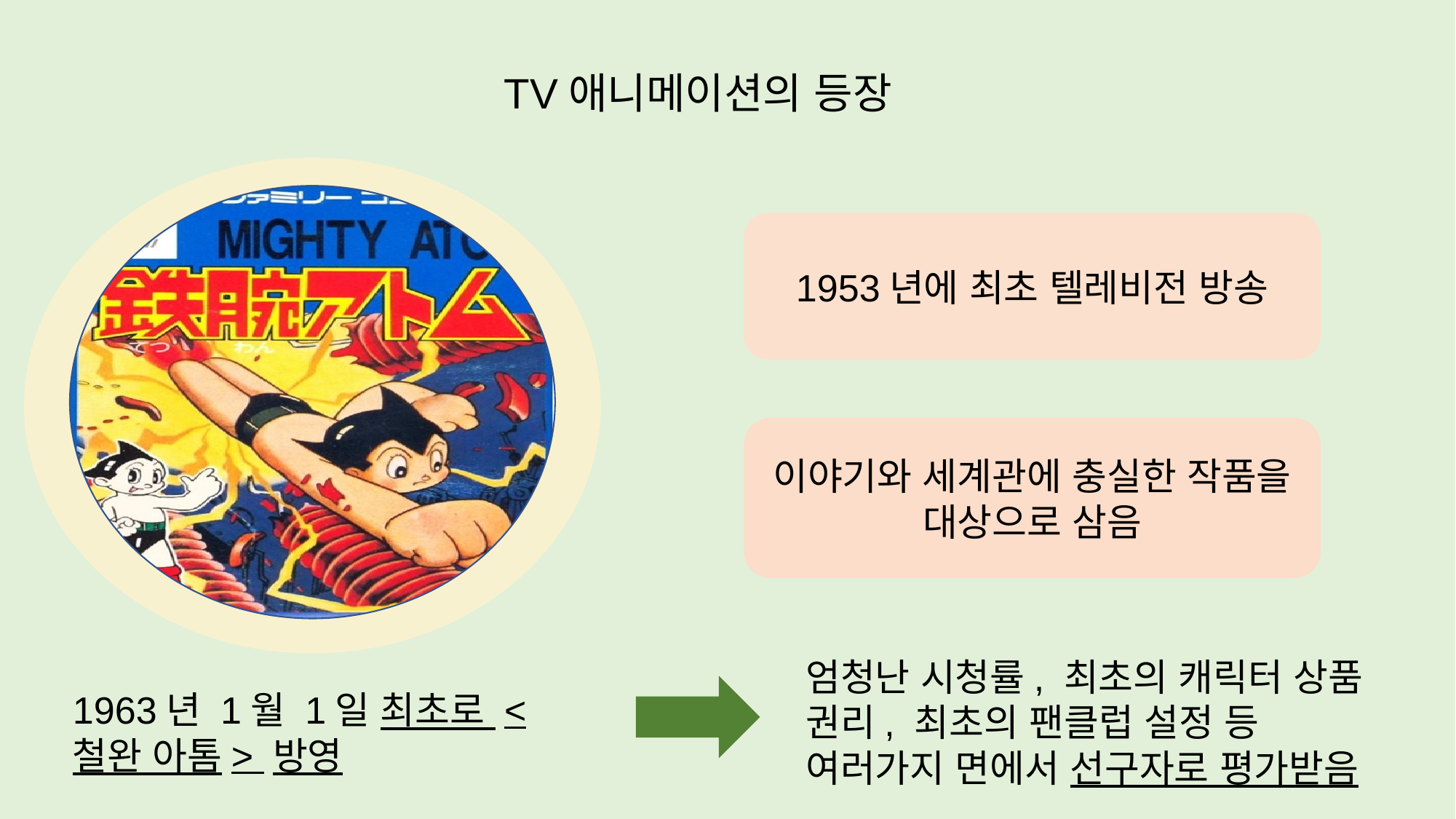

TV애니메이션의 등장

1953년에 최초 텔레비전 방송
이야기와 세계관에 충실한 작품을 대상으로 삼음
엄청난 시청률, 최초의 캐릭터 상품 권리, 최초의 팬클럽 설정 등 여러가지 면에서 선구자로 평가받음

1963년 1월 1일 최초로 <철완 아톰> 방영